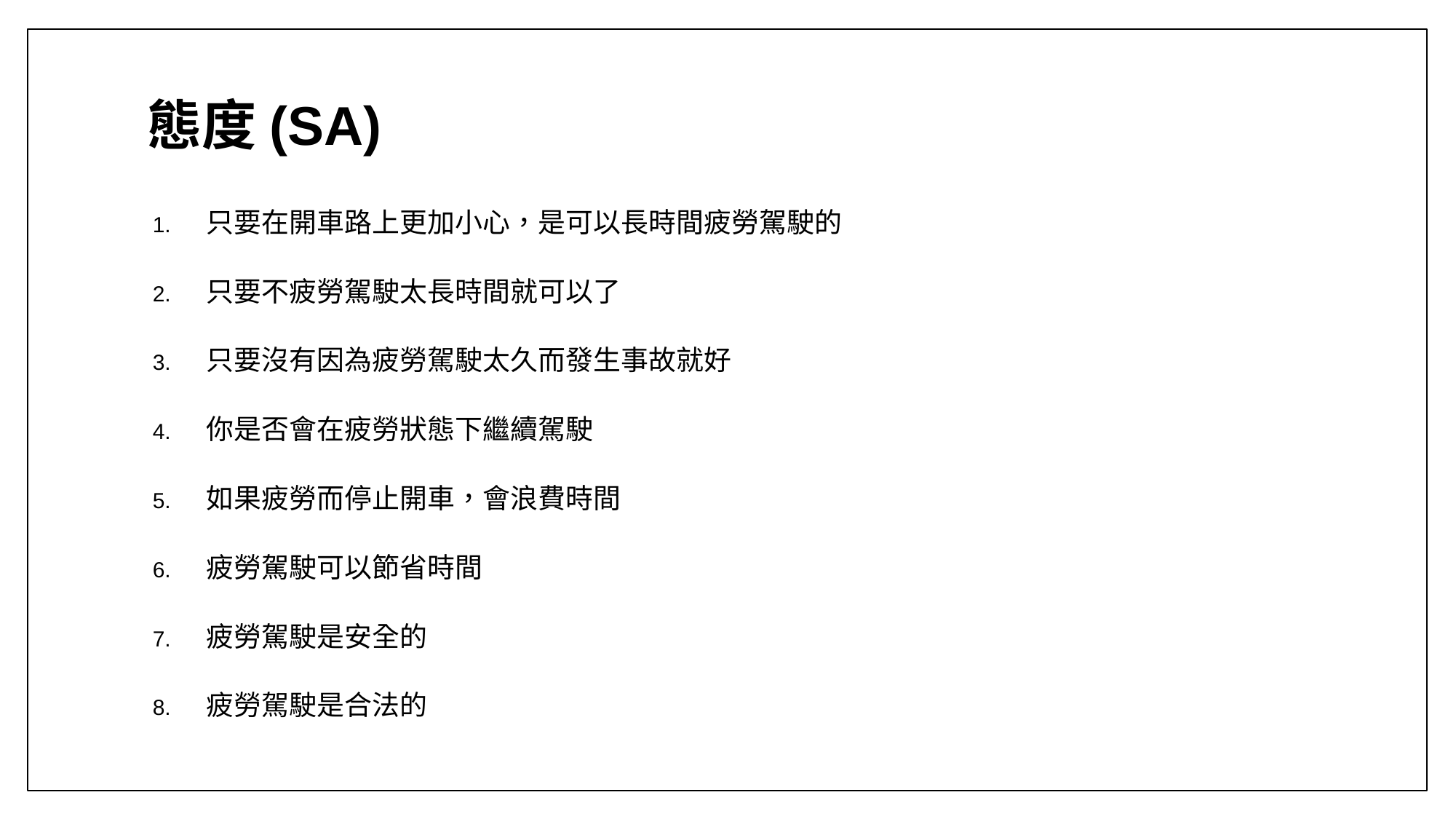

# 態度(SA)
只要在開車路上更加小心，是可以長時間疲勞駕駛的
只要不疲勞駕駛太長時間就可以了
只要沒有因為疲勞駕駛太久而發生事故就好
你是否會在疲勞狀態下繼續駕駛
如果疲勞而停止開車，會浪費時間
疲勞駕駛可以節省時間
疲勞駕駛是安全的
疲勞駕駛是合法的